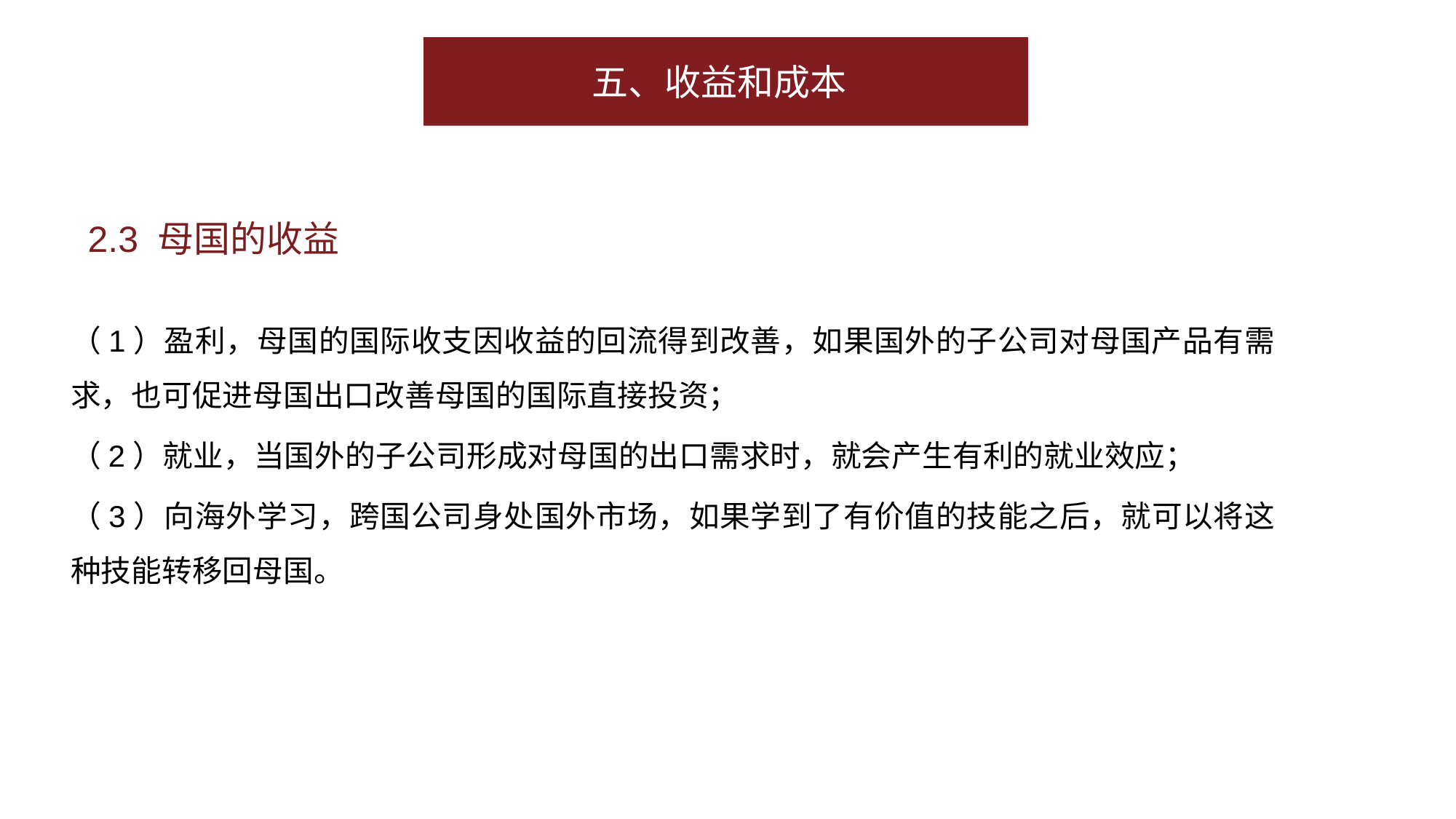

五、收益和成本
2.3 母国的收益
（1）盈利，母国的国际收支因收益的回流得到改善，如果国外的子公司对母国产品有需求，也可促进母国出口改善母国的国际直接投资；
（2）就业，当国外的子公司形成对母国的出口需求时，就会产生有利的就业效应；
（3）向海外学习，跨国公司身处国外市场，如果学到了有价值的技能之后，就可以将这种技能转移回母国。